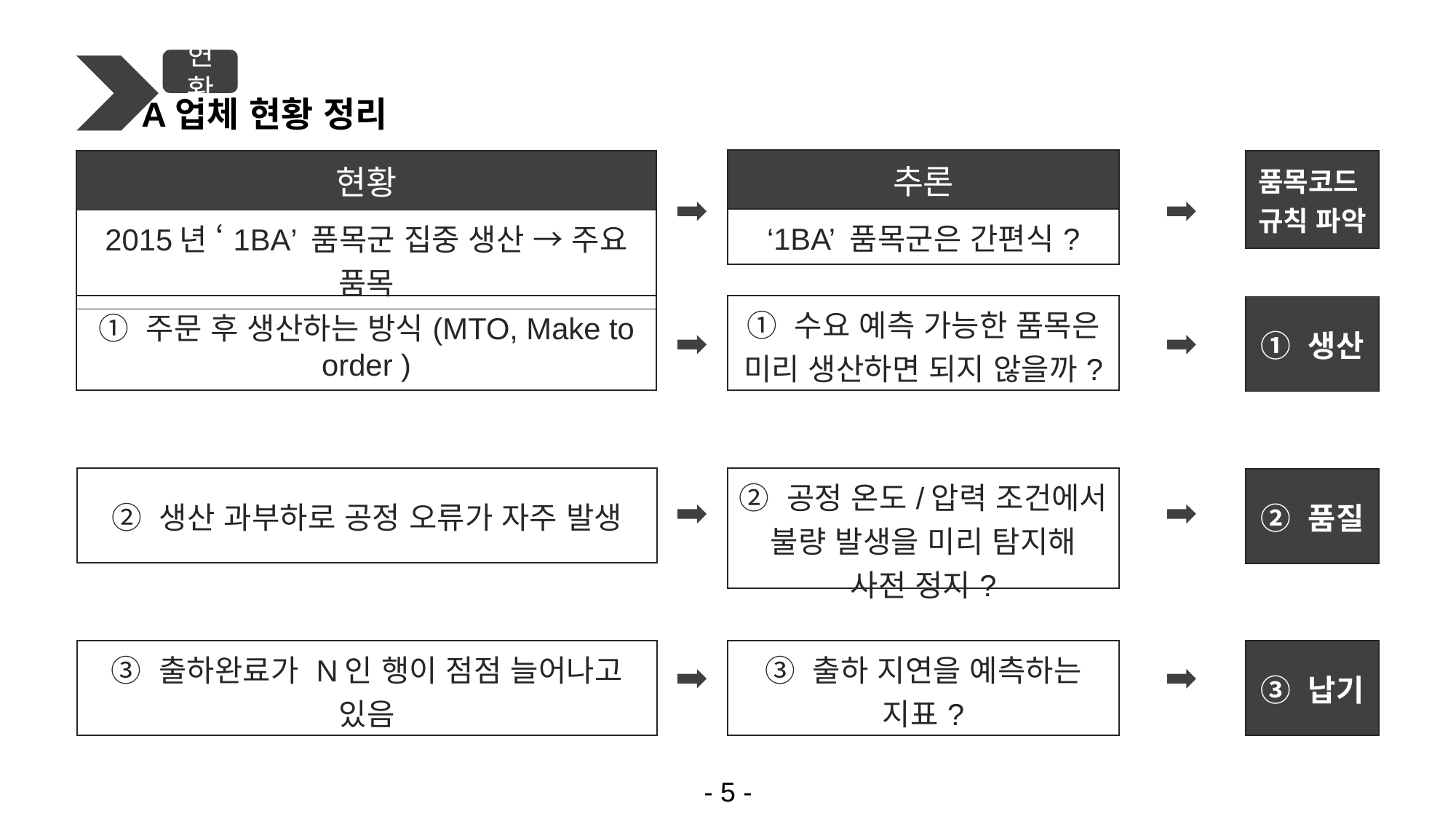

A업체 현황 정리

현황
| 추론 |
| --- |
| ‘1BA’ 품목군은 간편식? |
| 품목코드 규칙 파악 |
| --- |
| 현황 |
| --- |
| 2015년 ‘1BA’ 품목군 집중 생산 → 주요 품목 |

| ① 주문 후 생산하는 방식(MTO, Make to order ) |
| --- |
| ① 수요 예측 가능한 품목은 미리 생산하면 되지 않을까? |
| --- |
| ① 생산 |
| --- |

| ② 생산 과부하로 공정 오류가 자주 발생 |
| --- |
| ② 공정 온도/압력 조건에서 불량 발생을 미리 탐지해 사전 정지? |
| --- |
| ② 품질 |
| --- |

| ③ 출하완료가 N인 행이 점점 늘어나고 있음 |
| --- |
| ③ 출하 지연을 예측하는 지표? |
| --- |
| ③ 납기 |
| --- |

- 5 -